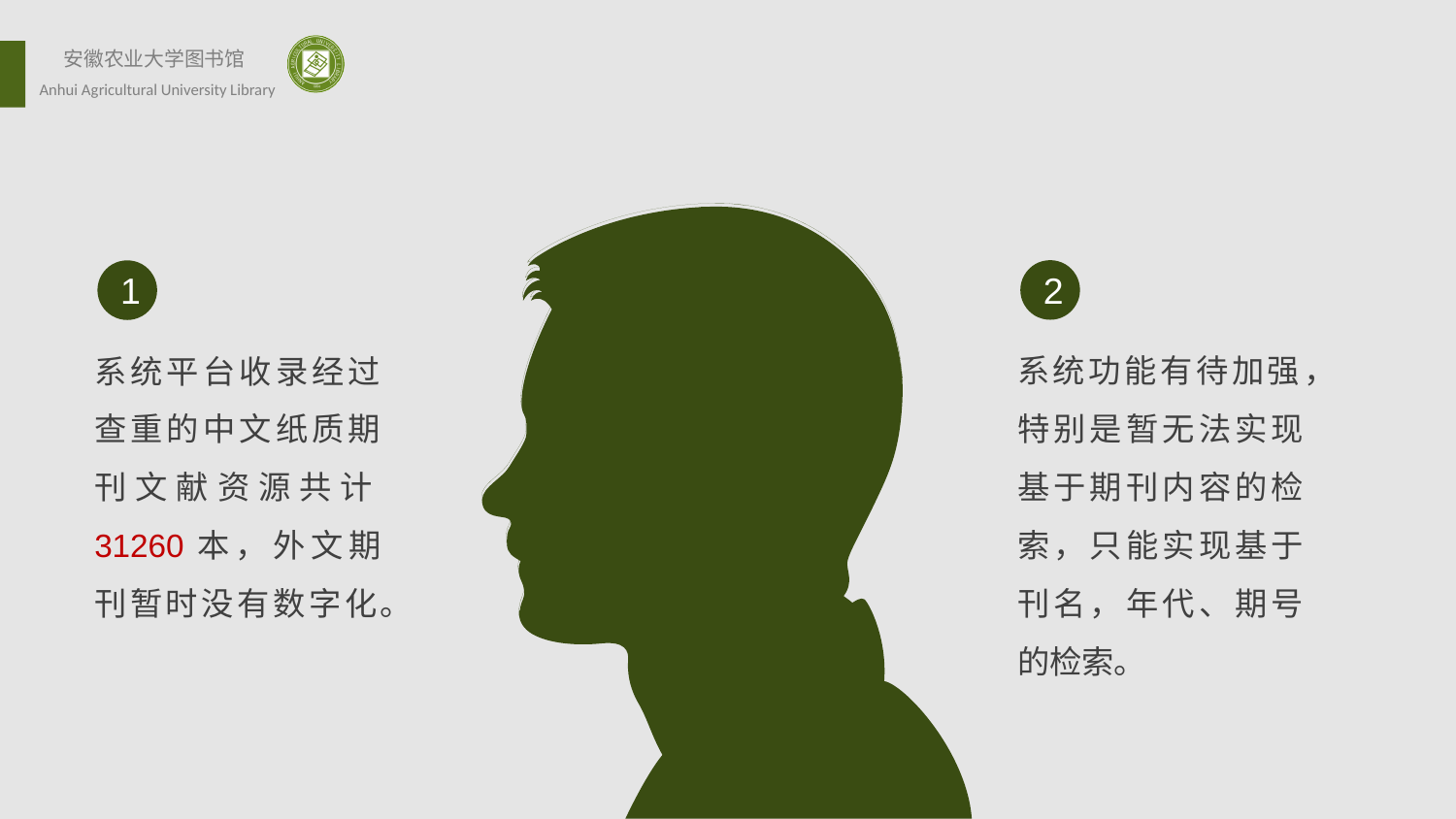

2
1
系统平台收录经过查重的中文纸质期刊文献资源共计31260本，外文期刊暂时没有数字化。
系统功能有待加强，特别是暂无法实现基于期刊内容的检索，只能实现基于刊名，年代、期号的检索。